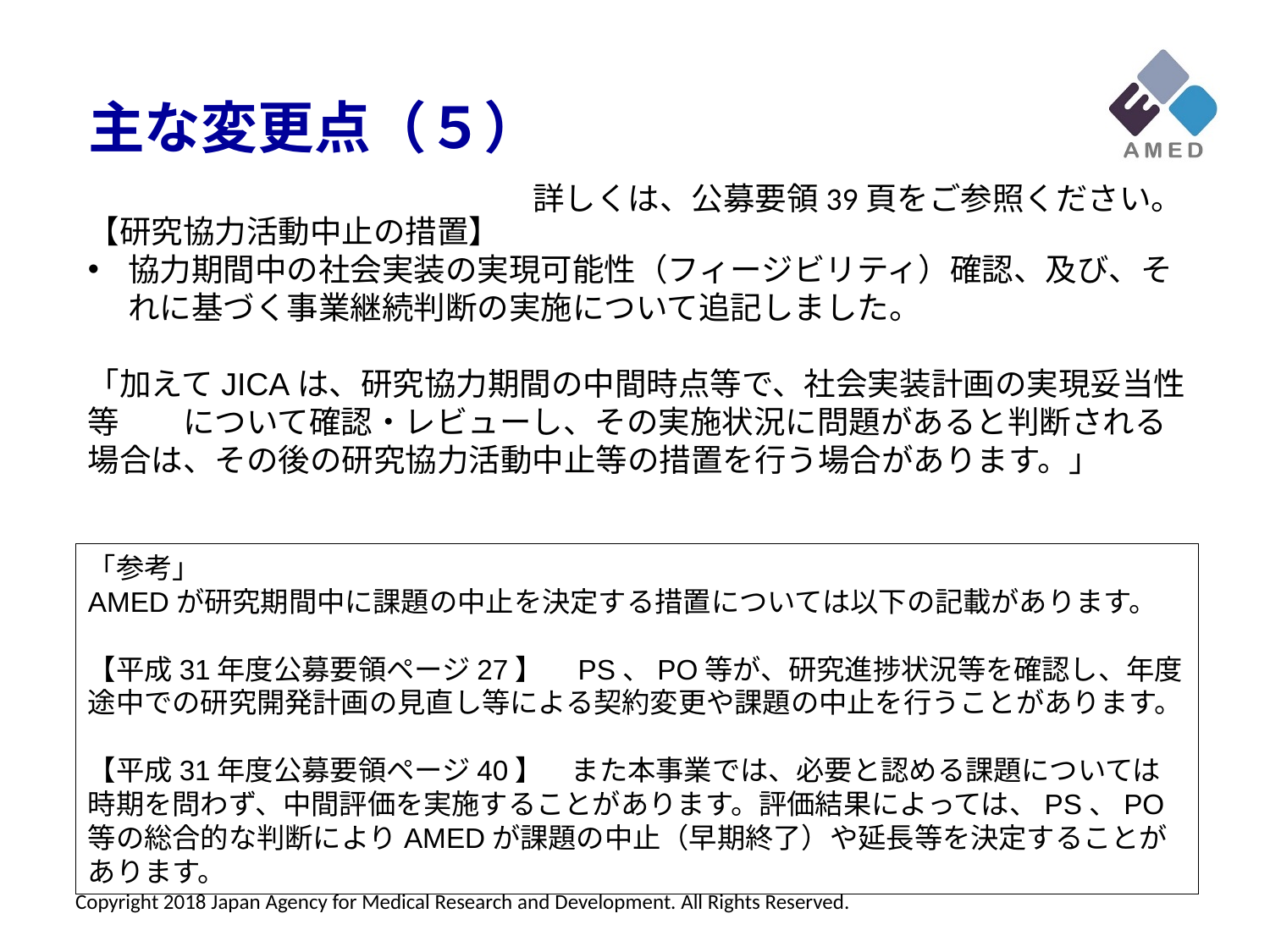

主な変更点（５）

【研究協力活動中止の措置】
協力期間中の社会実装の実現可能性（フィージビリティ）確認、及び、それに基づく事業継続判断の実施について追記しました。

「加えてJICAは、研究協力期間の中間時点等で、社会実装計画の実現妥当性等　　について確認・レビューし、その実施状況に問題があると判断される場合は、その後の研究協力活動中止等の措置を行う場合があります。」
詳しくは、公募要領39頁をご参照ください。
「参考」
AMEDが研究期間中に課題の中止を決定する措置については以下の記載があります。

【平成31年度公募要領ページ27】　PS、PO等が、研究進捗状況等を確認し、年度途中での研究開発計画の見直し等による契約変更や課題の中止を行うことがあります。

【平成31年度公募要領ページ40】　また本事業では、必要と認める課題については時期を問わず、中間評価を実施することがあります。評価結果によっては、PS、PO等の総合的な判断によりAMEDが課題の中止（早期終了）や延長等を決定することがあります。
Copyright 2018 Japan Agency for Medical Research and Development. All Rights Reserved.